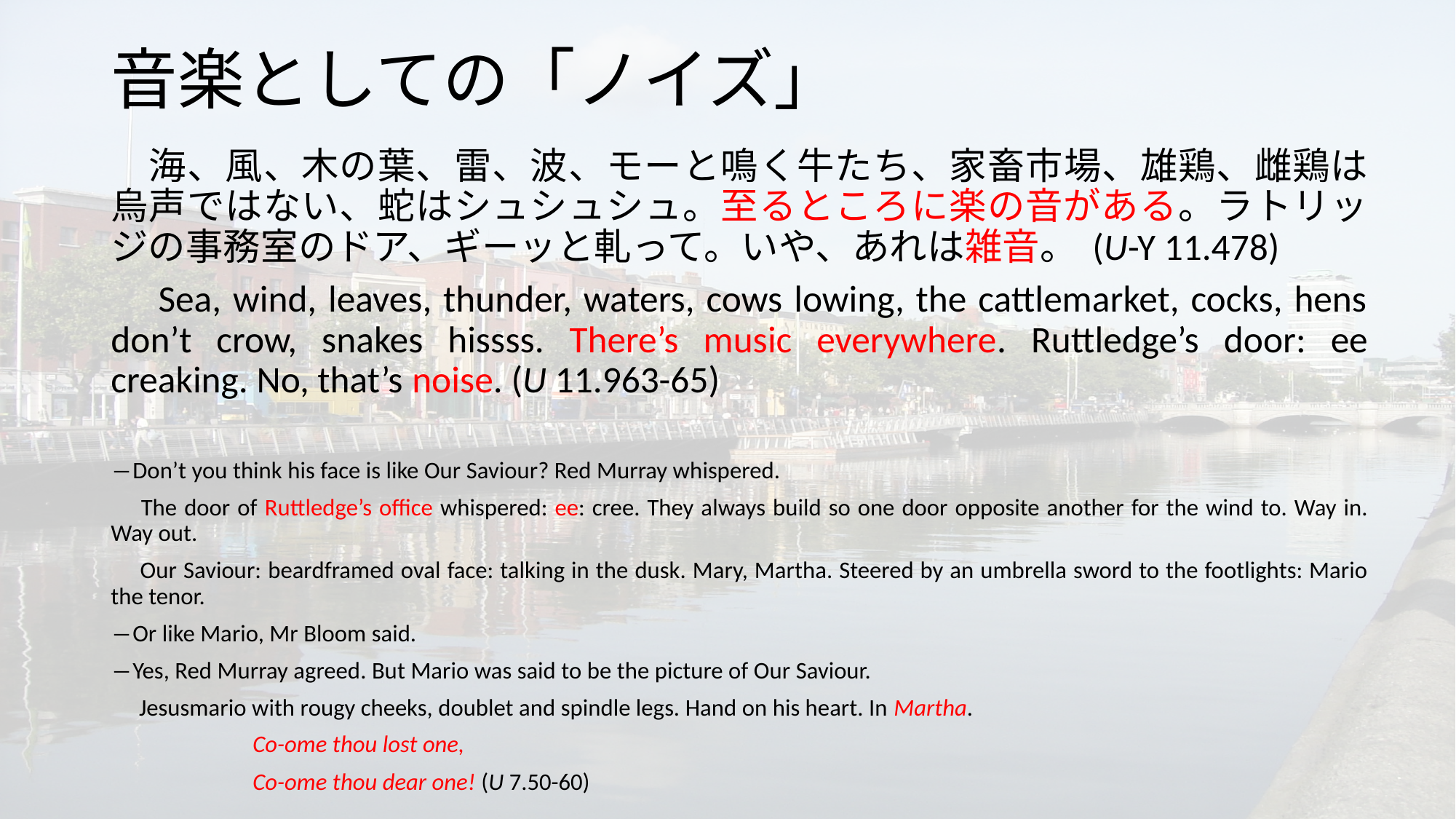

# 音楽としての「ノイズ」
　海、風、木の葉、雷、波、モーと鳴く牛たち、家畜市場、雄鶏、雌鶏は烏声ではない、蛇はシュシュシュ。至るところに楽の音がある。ラトリッジの事務室のドア、ギーッと軋って。いや、あれは雑音。 (U-Y 11.478)
　Sea, wind, leaves, thunder, waters, cows lowing, the cattlemarket, cocks, hens don’t crow, snakes hissss. There’s music everywhere. Ruttledge’s door: ee creaking. No, that’s noise. (U 11.963-65)

―Don’t you think his face is like Our Saviour? Red Murray whispered.
　The door of Ruttledge’s office whispered: ee: cree. They always build so one door opposite another for the wind to. Way in. Way out.
　Our Saviour: beardframed oval face: talking in the dusk. Mary, Martha. Steered by an umbrella sword to the footlights: Mario the tenor.
―Or like Mario, Mr Bloom said.
―Yes, Red Murray agreed. But Mario was said to be the picture of Our Saviour.
　Jesusmario with rougy cheeks, doublet and spindle legs. Hand on his heart. In Martha.
                          Co-ome thou lost one,
                          Co-ome thou dear one! (U 7.50-60)